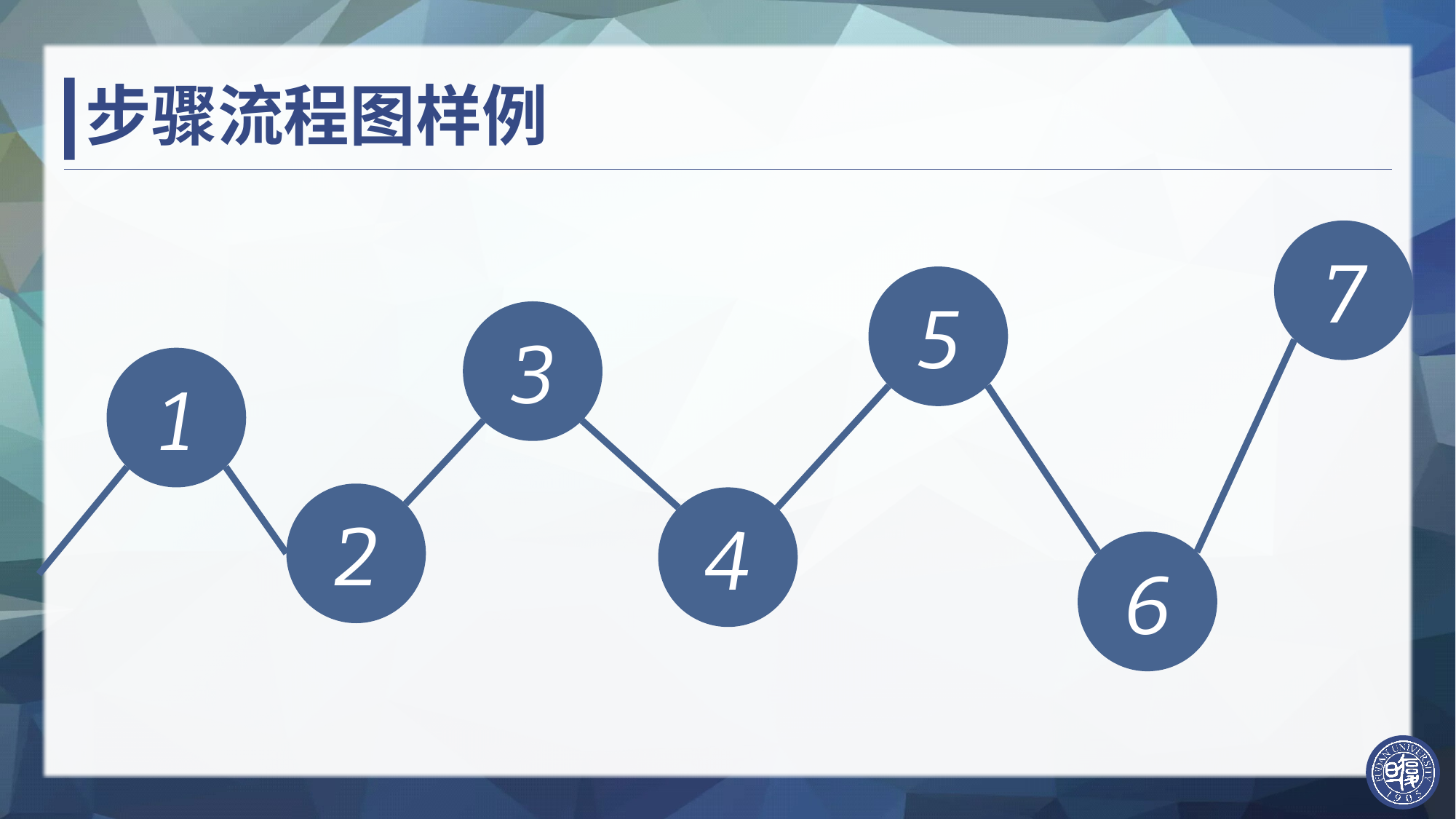

# 步骤流程图样例
7
5
3
1
2
4
6